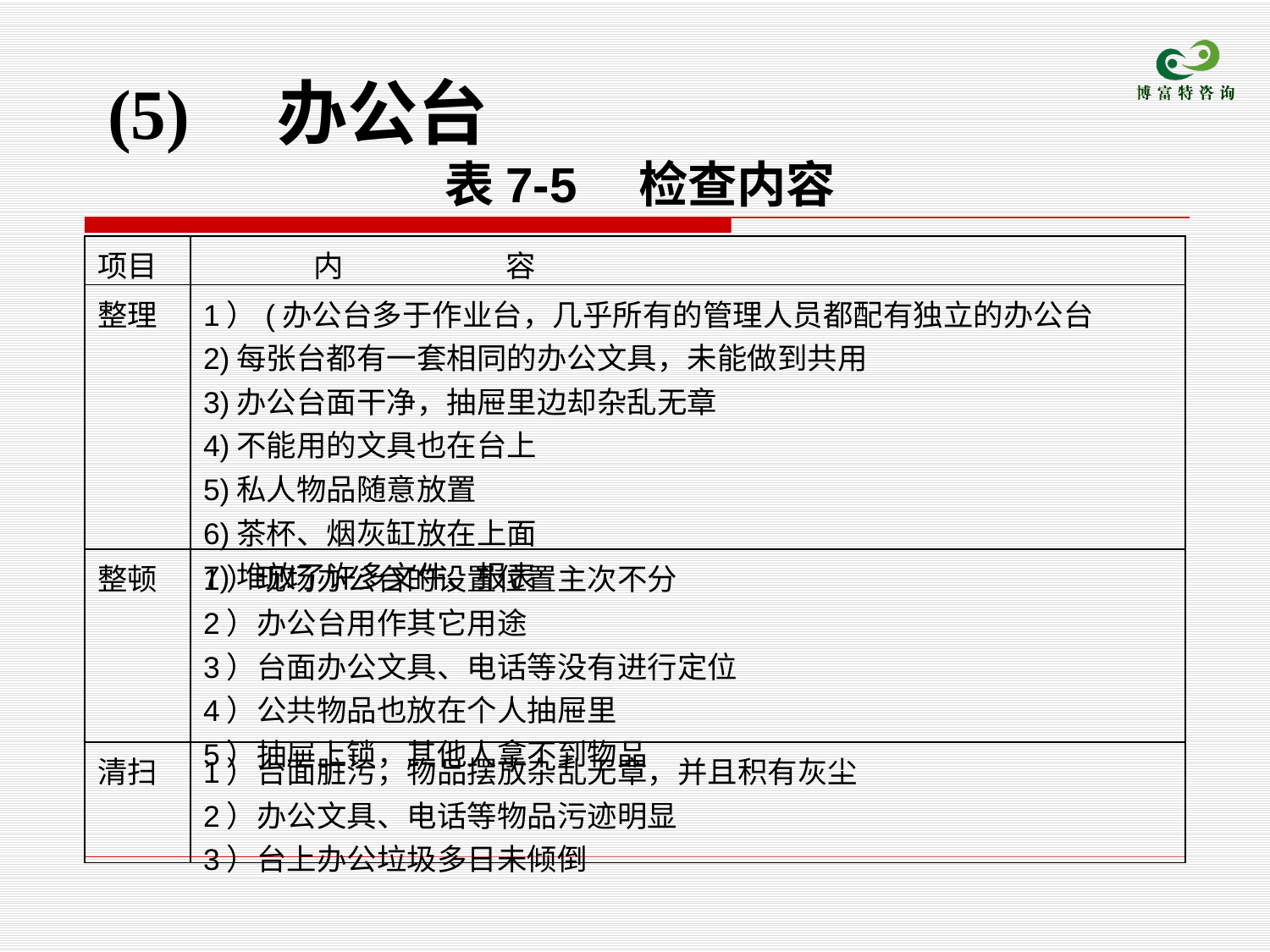

(5)　办公台
                             表7-5　检查内容
| 项目 | 内 容 |
| --- | --- |
| 整理 | 1）(办公台多于作业台，几乎所有的管理人员都配有独立的办公台 2)每张台都有一套相同的办公文具，未能做到共用 3)办公台面干净，抽屉里边却杂乱无章 4)不能用的文具也在台上 5)私人物品随意放置 6)茶杯、烟灰缸放在上面 7)堆放了许多文件、报表 |
| 整顿 | 1）现场办公台的设置位置主次不分 2）办公台用作其它用途 3）台面办公文具、电话等没有进行定位 4）公共物品也放在个人抽屉里 5）抽屉上锁，其他人拿不到物品 |
| 清扫 | 1）台面脏污，物品摆放杂乱无章，并且积有灰尘 2）办公文具、电话等物品污迹明显 3）台上办公垃圾多日未倾倒 |
240